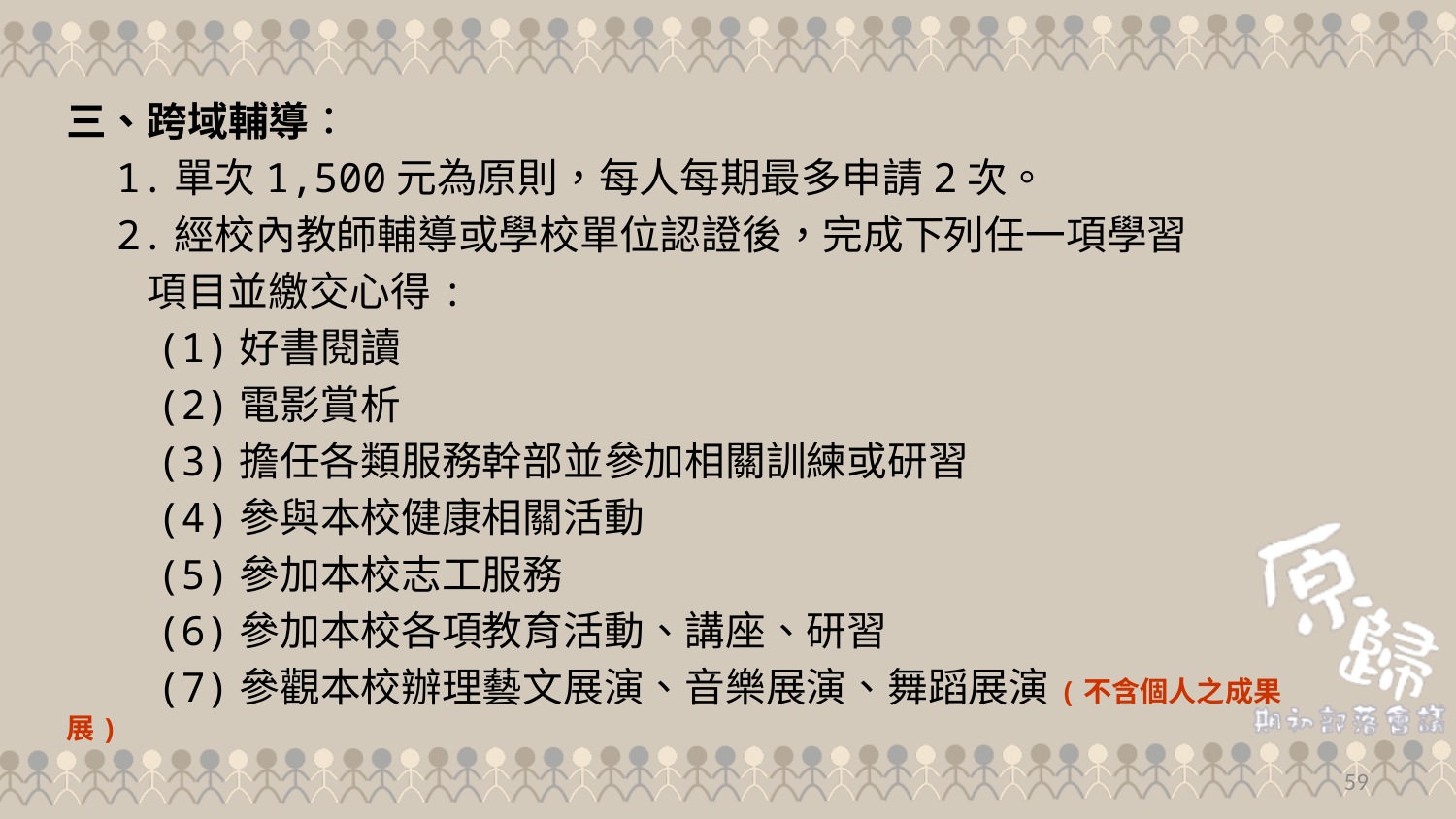

三、跨域輔導：
　1.單次1,500元為原則，每人每期最多申請2次。
　2.經校內教師輔導或學校單位認證後，完成下列任一項學習
　　項目並繳交心得:
　　(1)好書閱讀
　　(2)電影賞析
　　(3)擔任各類服務幹部並參加相關訓練或研習
　　(4)參與本校健康相關活動
　　(5)參加本校志工服務
　　(6)參加本校各項教育活動、講座、研習
　　(7)參觀本校辦理藝文展演、音樂展演、舞蹈展演(不含個人之成果展)

59